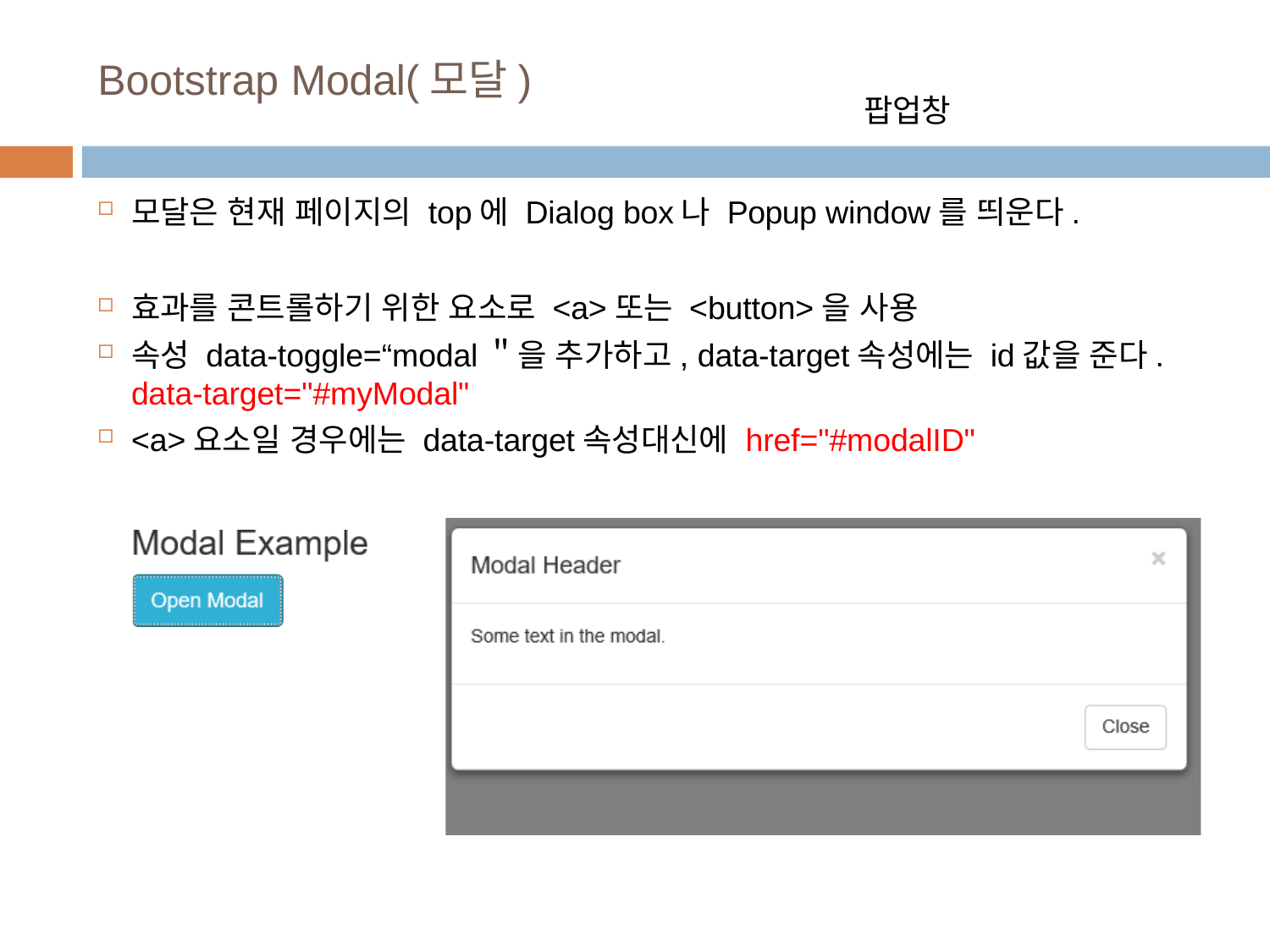

# Bootstrap Modal(모달)
팝업창
모달은 현재 페이지의 top에 Dialog box나 Popup window를 띄운다.

효과를 콘트롤하기 위한 요소로 <a>또는 <button>을 사용
속성 data-toggle=“modal＂을 추가하고, data-target속성에는 id값을 준다.  data-target="#myModal"
<a>요소일 경우에는 data-target속성대신에 href="#modalID"